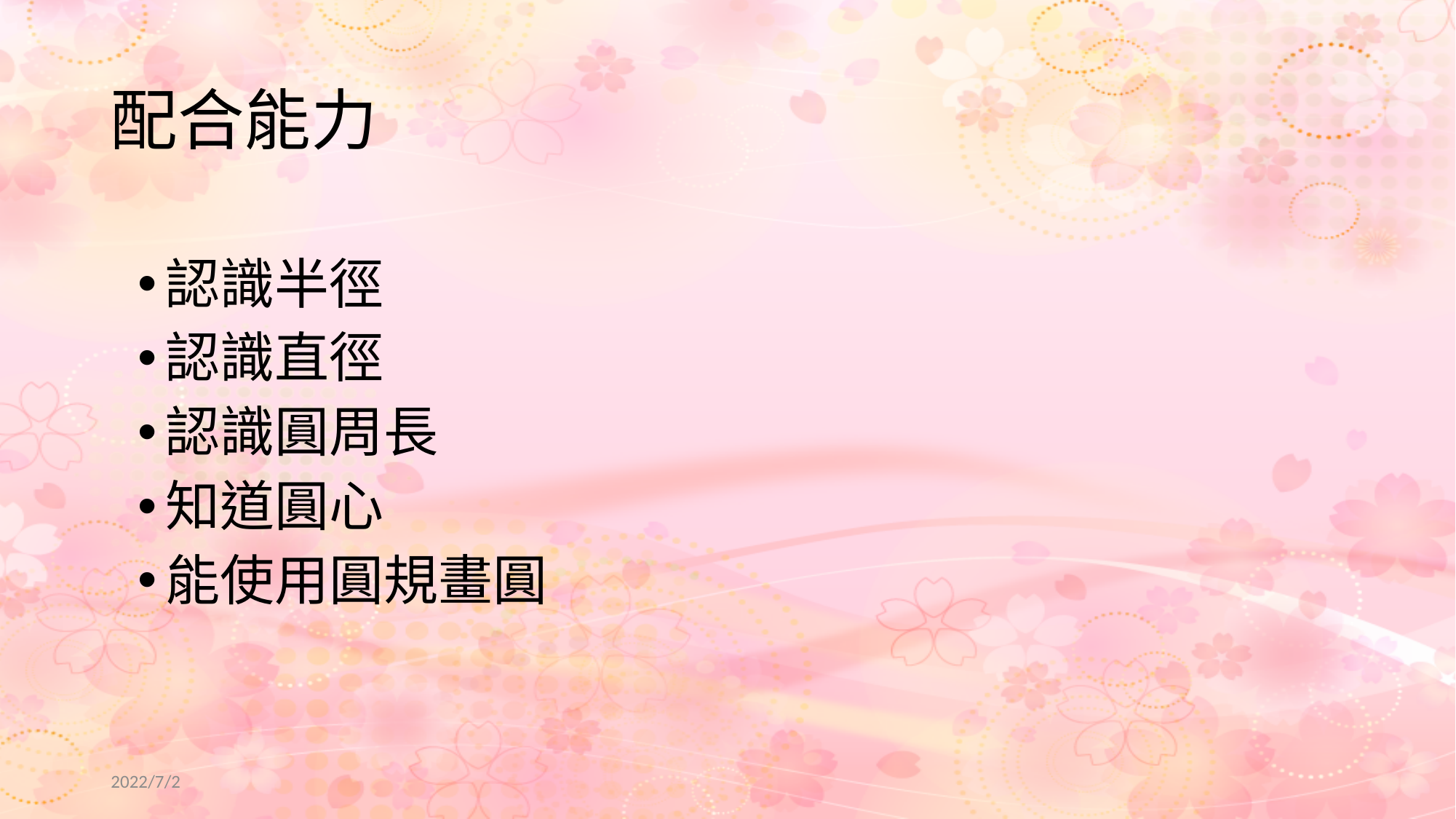

# 配合能力
認識半徑
認識直徑
認識圓周長
知道圓心
能使用圓規畫圓
2022/7/2